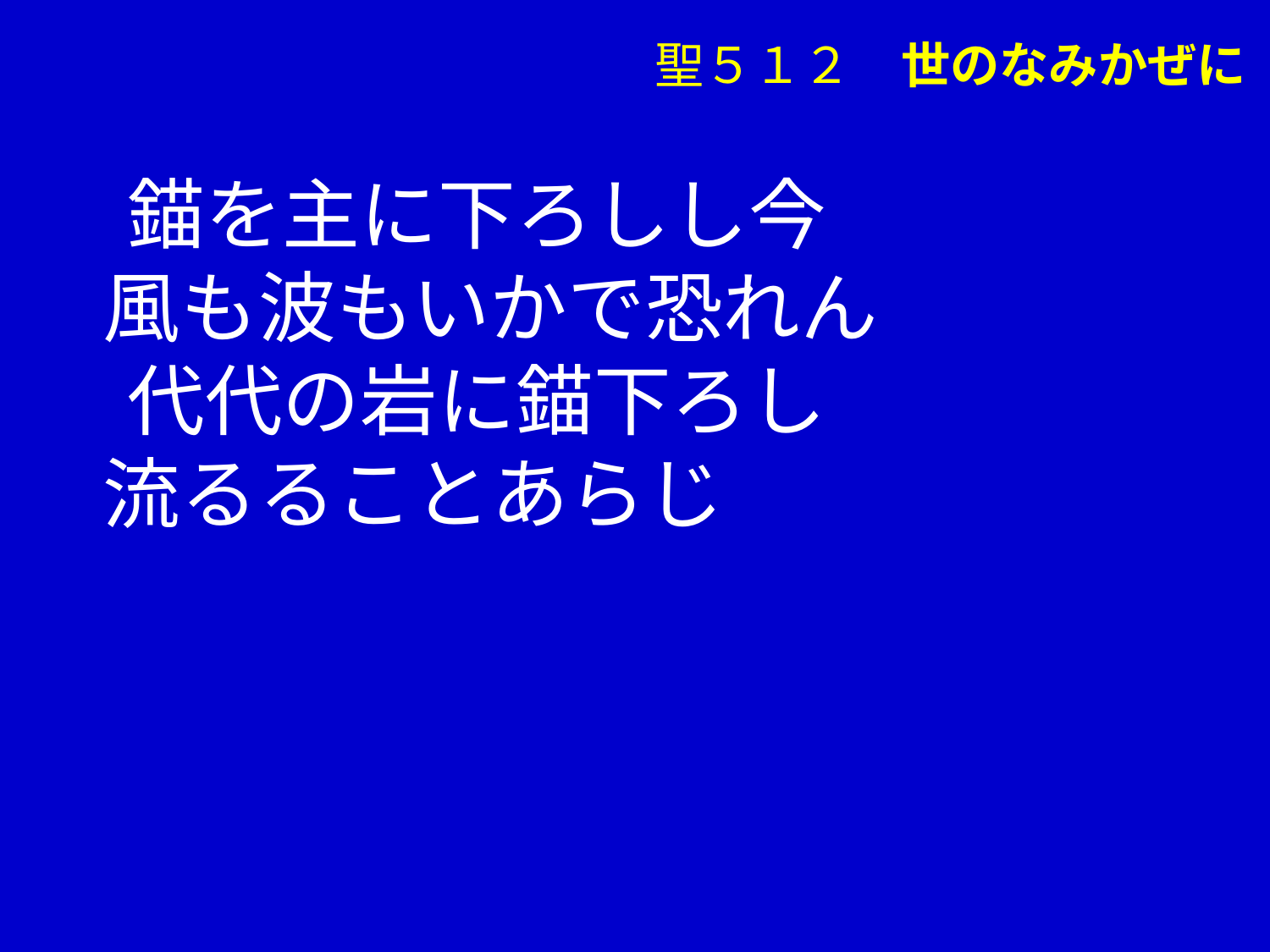

聖５１２　世のなみかぜに
　 錨を主に下ろしし今
   風も波もいかで恐れん
　 代代の岩に錨下ろし
   流るることあらじ